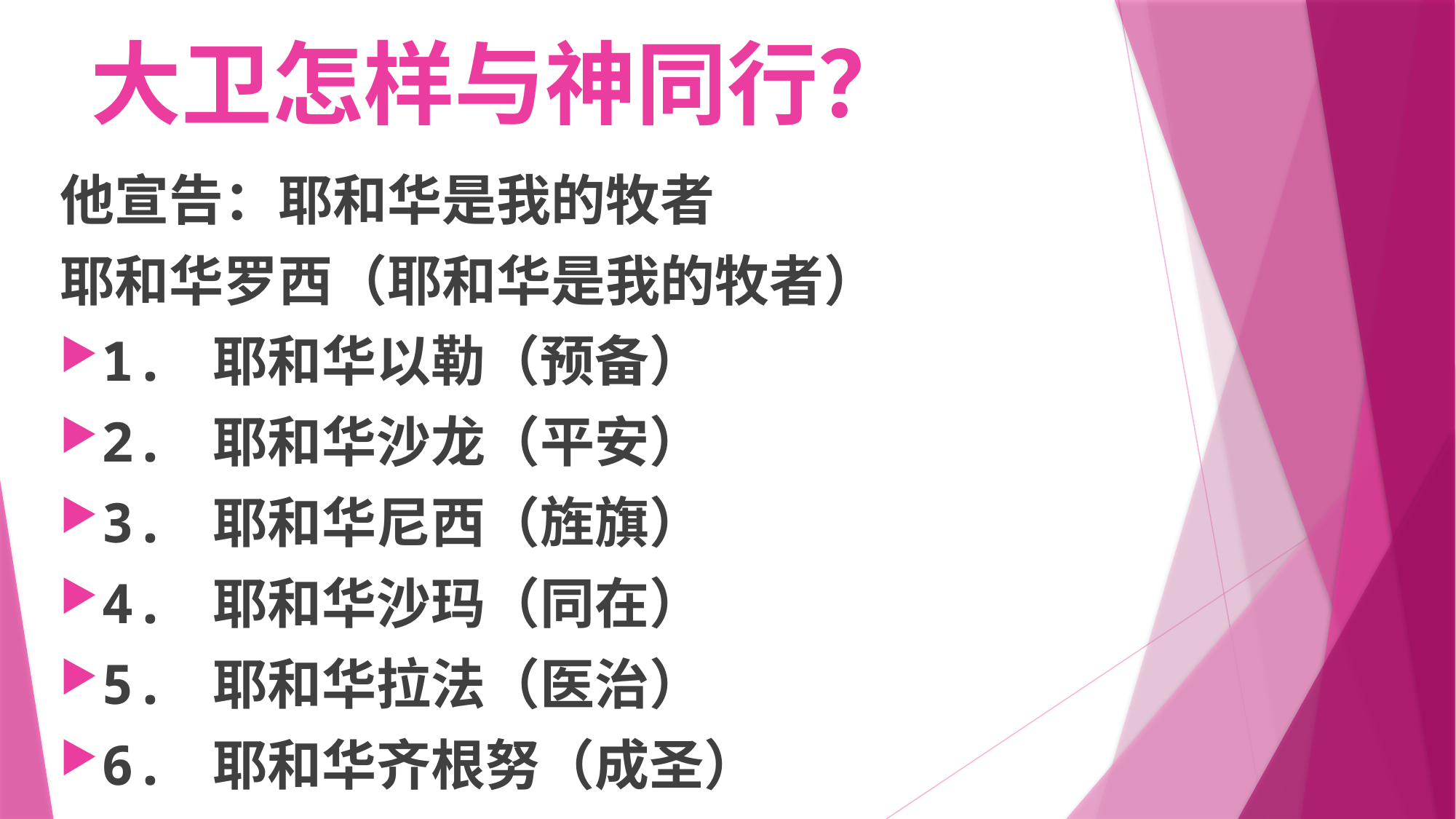

# 大卫怎样与神同行？
他宣告：耶和华是我的牧者
耶和华罗西（耶和华是我的牧者）
1. 耶和华以勒（预备）
2. 耶和华沙龙（平安）
3. 耶和华尼西（旌旗）
4. 耶和华沙玛（同在）
5. 耶和华拉法（医治）
6. 耶和华齐根努（成圣）